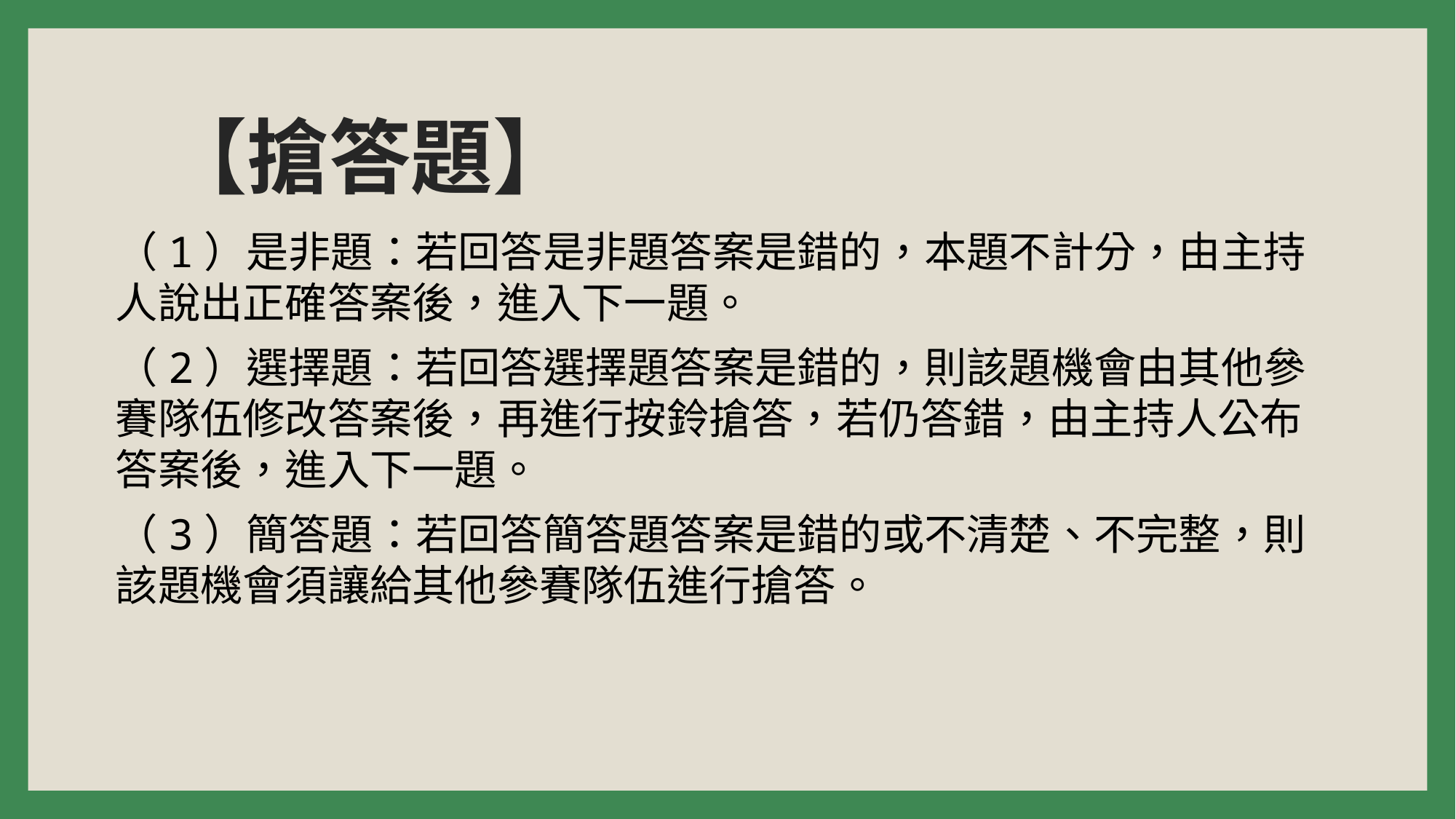

# 【搶答題】
（1）是非題：若回答是非題答案是錯的，本題不計分，由主持人說出正確答案後，進入下一題。
（2）選擇題：若回答選擇題答案是錯的，則該題機會由其他參賽隊伍修改答案後，再進行按鈴搶答，若仍答錯，由主持人公布答案後，進入下一題。
（3）簡答題：若回答簡答題答案是錯的或不清楚、不完整，則該題機會須讓給其他參賽隊伍進行搶答。